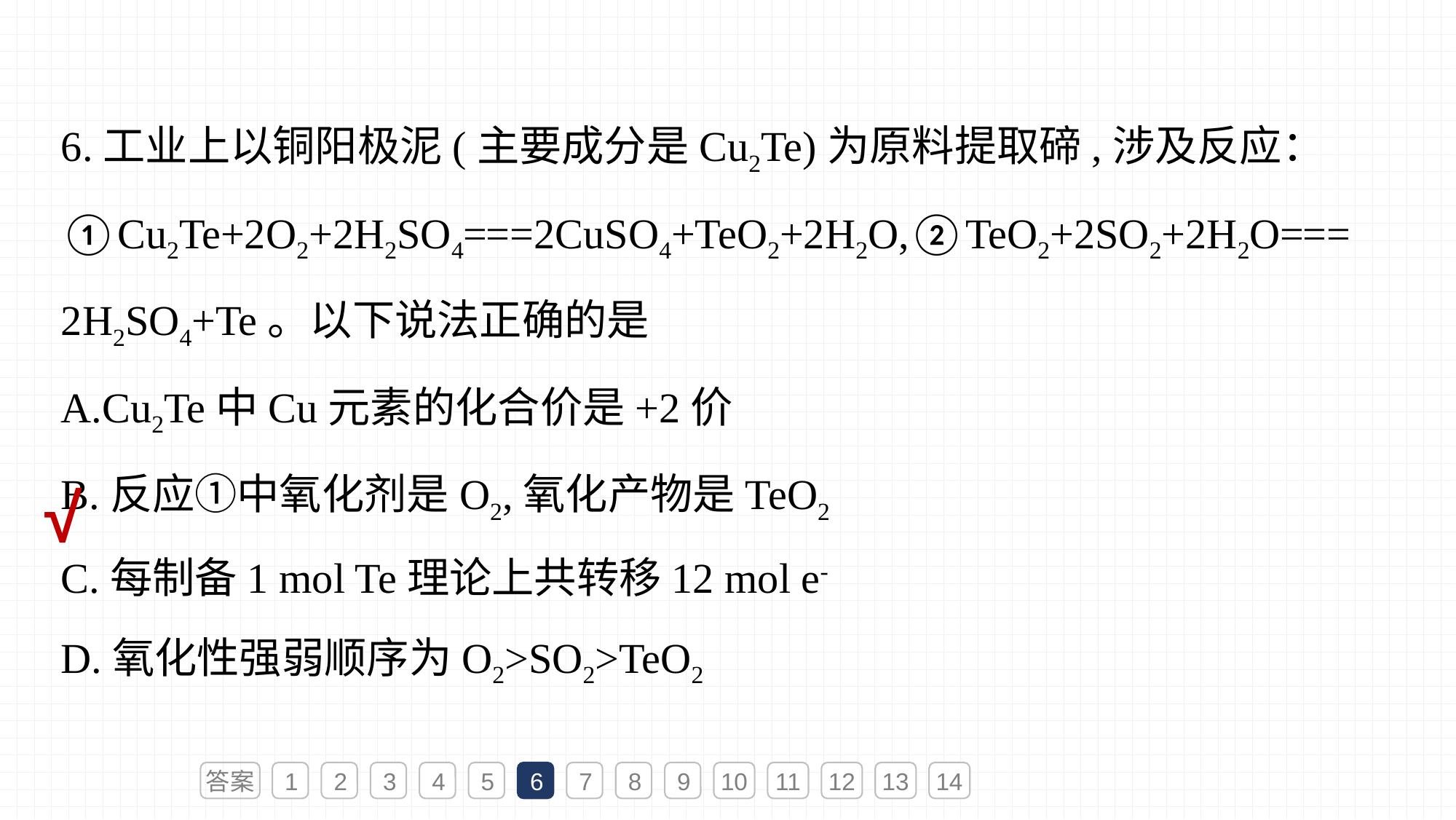

6.工业上以铜阳极泥(主要成分是Cu2Te)为原料提取碲,涉及反应：
①Cu2Te+2O2+2H2SO4===2CuSO4+TeO2+2H2O,②TeO2+2SO2+2H2O===
2H2SO4+Te。以下说法正确的是
A.Cu2Te中Cu元素的化合价是+2价
B.反应①中氧化剂是O2,氧化产物是TeO2
C.每制备1 mol Te理论上共转移12 mol e-
D.氧化性强弱顺序为O2>SO2>TeO2
√
答案
1
2
3
4
5
6
7
8
9
10
11
12
13
14